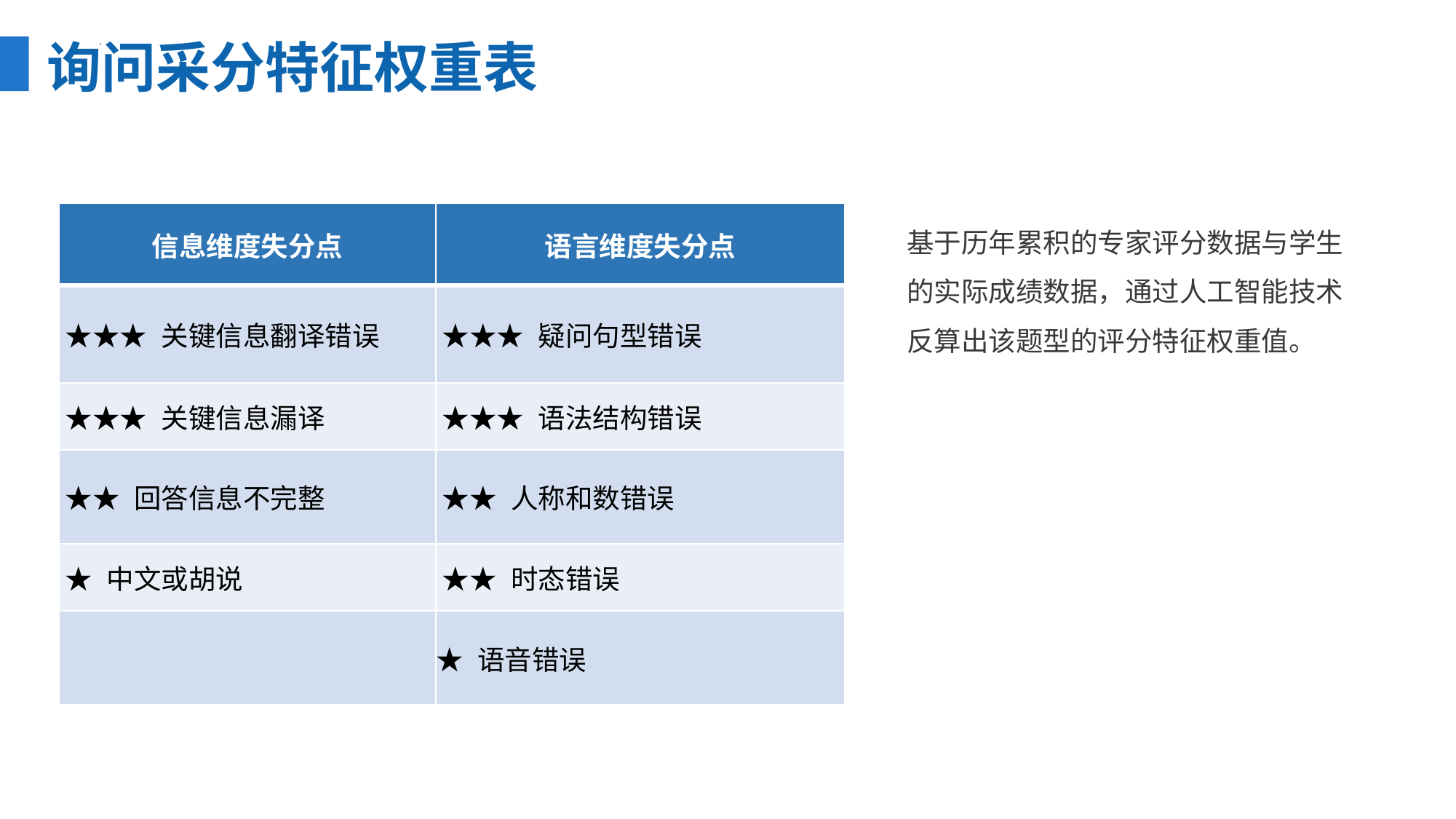

询问采分特征权重表

| 信息维度失分点 | 语言维度失分点 |
| --- | --- |
| ★★★ 关键信息翻译错误 | ★★★ 疑问句型错误 |
| ★★★ 关键信息漏译 | ★★★ 语法结构错误 |
| ★★ 回答信息不完整 | ★★ 人称和数错误 |
| ★ 中文或胡说 | ★★ 时态错误 |
|  | ★ 语音错误 |
基于历年累积的专家评分数据与学生的实际成绩数据，通过人工智能技术反算出该题型的评分特征权重值。